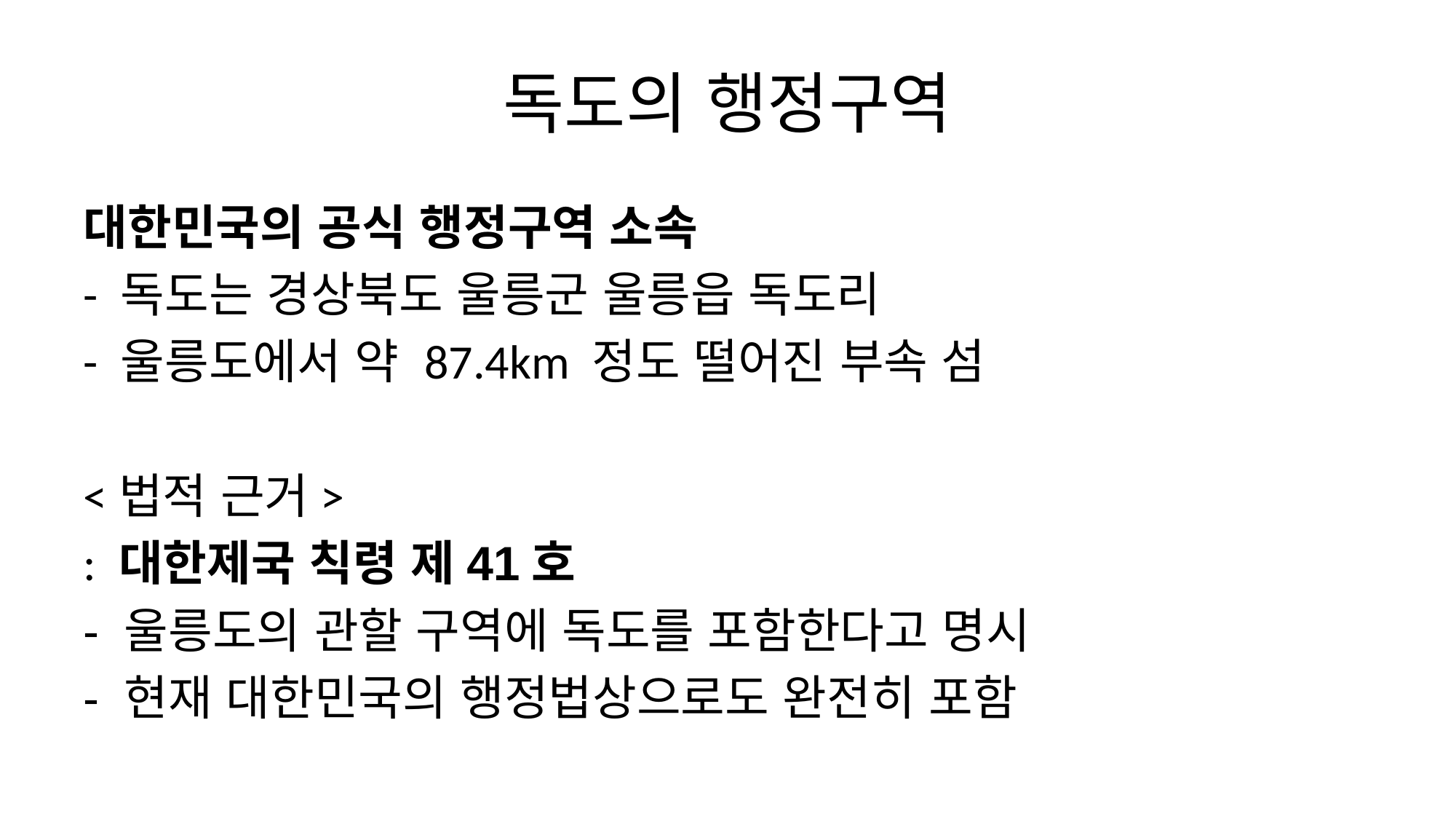

# 독도의 행정구역
대한민국의 공식 행정구역 소속
- 독도는 경상북도 울릉군 울릉읍 독도리
- 울릉도에서 약 87.4km 정도 떨어진 부속 섬

<법적 근거>
: 대한제국 칙령 제41호
- 울릉도의 관할 구역에 독도를 포함한다고 명시
- 현재 대한민국의 행정법상으로도 완전히 포함